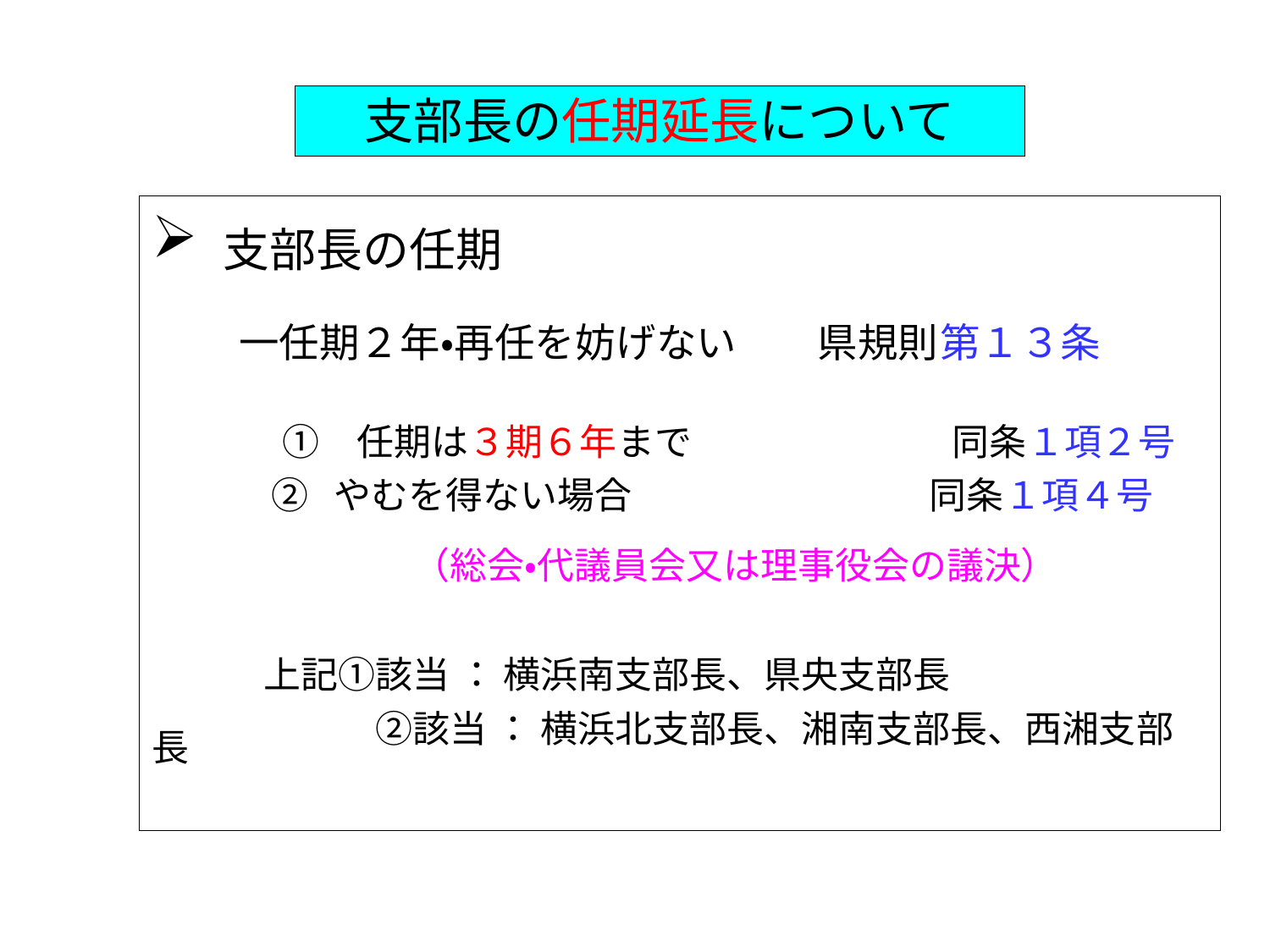

支部長の任期延長について

 支部長の任期

　　一任期２年・再任を妨げない　　県規則第１３条

　　　①　任期は３期６年まで　　　　　　　同条１項２号

　　 　②   やむを得ない場合　　　　　　　　同条１項４号

　　　　　　　（総会・代議員会又は理事役会の議決）

　　　上記➀該当 ： 横浜南支部長、県央支部長

　　　　　　②該当 ： 横浜北支部長、湘南支部長、西湘支部長